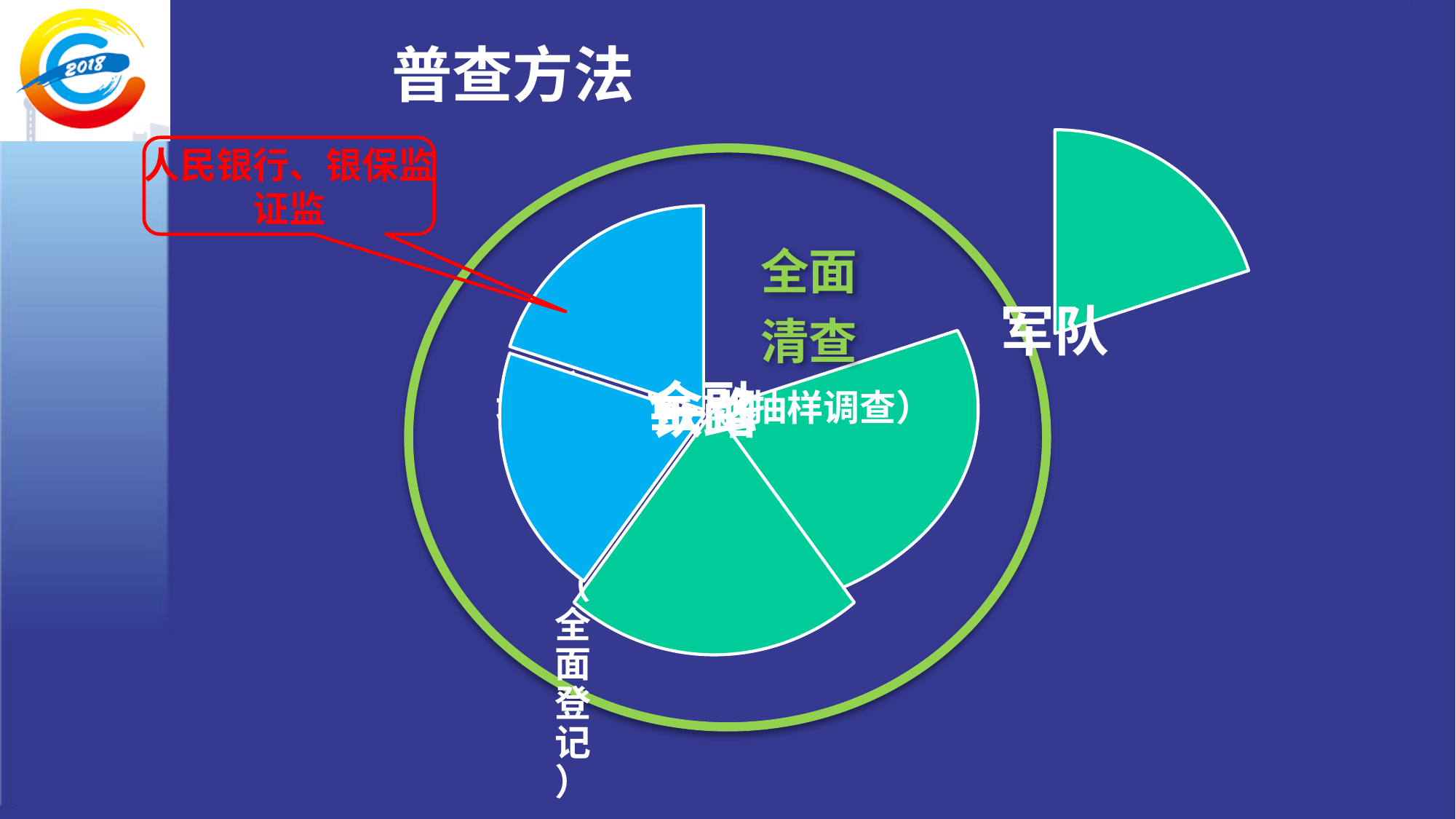

# 普查方法
人民银行、银保监
证监

军队
地方普查机构（抽样调查）
地方普查机构（全面登记）
铁路
金融
全面清查